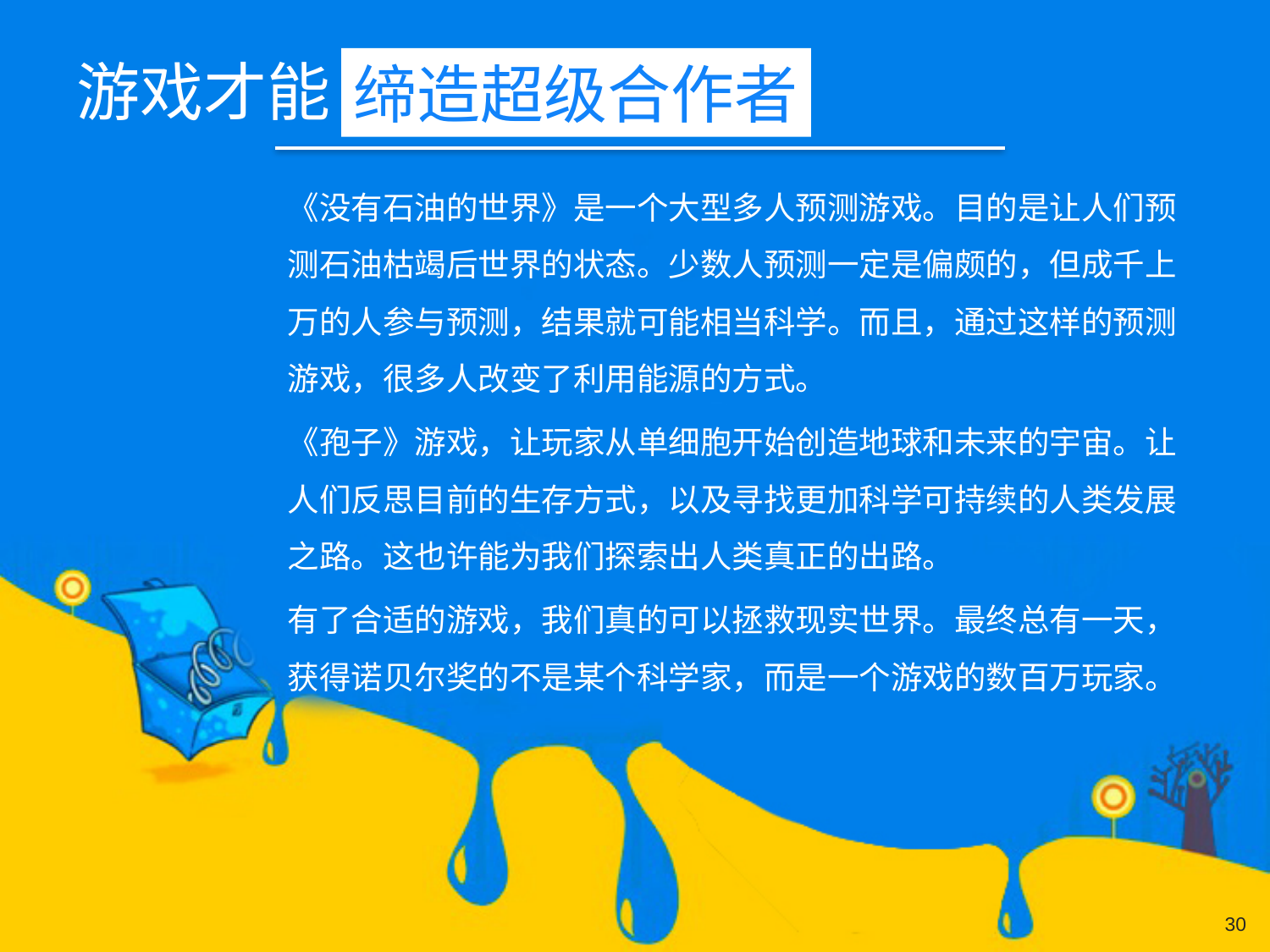

# 游戏才能
缔造超级合作者
《没有石油的世界》是一个大型多人预测游戏。目的是让人们预测石油枯竭后世界的状态。少数人预测一定是偏颇的，但成千上万的人参与预测，结果就可能相当科学。而且，通过这样的预测游戏，很多人改变了利用能源的方式。
《孢子》游戏，让玩家从单细胞开始创造地球和未来的宇宙。让人们反思目前的生存方式，以及寻找更加科学可持续的人类发展之路。这也许能为我们探索出人类真正的出路。
有了合适的游戏，我们真的可以拯救现实世界。最终总有一天，获得诺贝尔奖的不是某个科学家，而是一个游戏的数百万玩家。